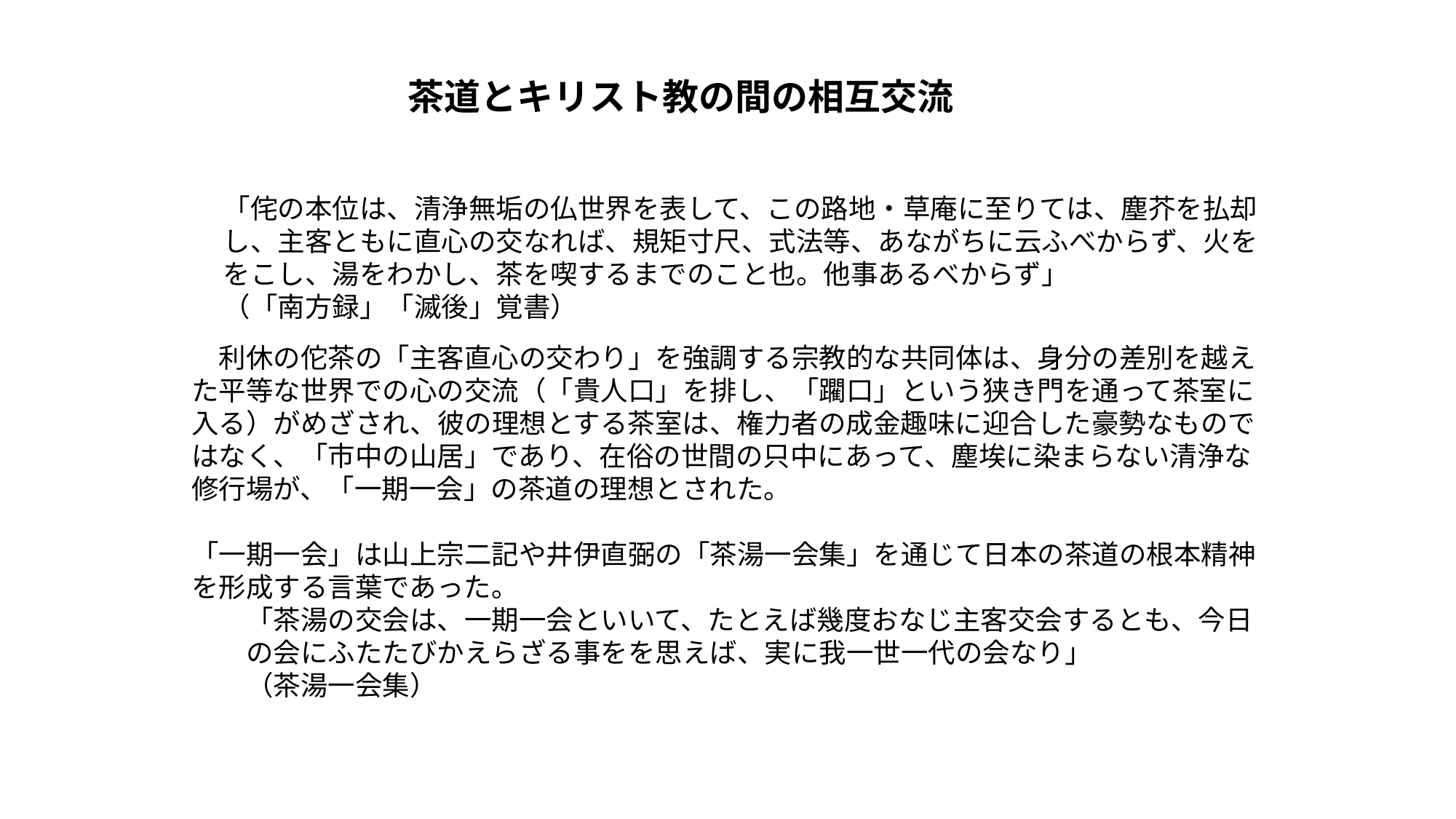

茶道とキリスト教の間の相互交流
「侘の本位は、清浄無垢の仏世界を表して、この路地・草庵に至りては、塵芥を払却し、主客ともに直心の交なれば、規矩寸尺、式法等、あながちに云ふべからず、火ををこし、湯をわかし、茶を喫するまでのこと也。他事あるべからず」
（「南方録」「滅後」覚書）
　利休の佗茶の「主客直心の交わり」を強調する宗教的な共同体は、身分の差別を越えた平等な世界での心の交流（「貴人口」を排し、「躙口」という狭き門を通って茶室に入る）がめざされ、彼の理想とする茶室は、権力者の成金趣味に迎合した豪勢なものではなく、「市中の山居」であり、在俗の世間の只中にあって、塵埃に染まらない清浄な修行場が、「一期一会」の茶道の理想とされた。

「一期一会」は山上宗二記や井伊直弼の「茶湯一会集」を通じて日本の茶道の根本精神を形成する言葉であった。
「茶湯の交会は、一期一会といいて、たとえば幾度おなじ主客交会するとも、今日の会にふたたびかえらざる事をを思えば、実に我一世一代の会なり」
（茶湯一会集）